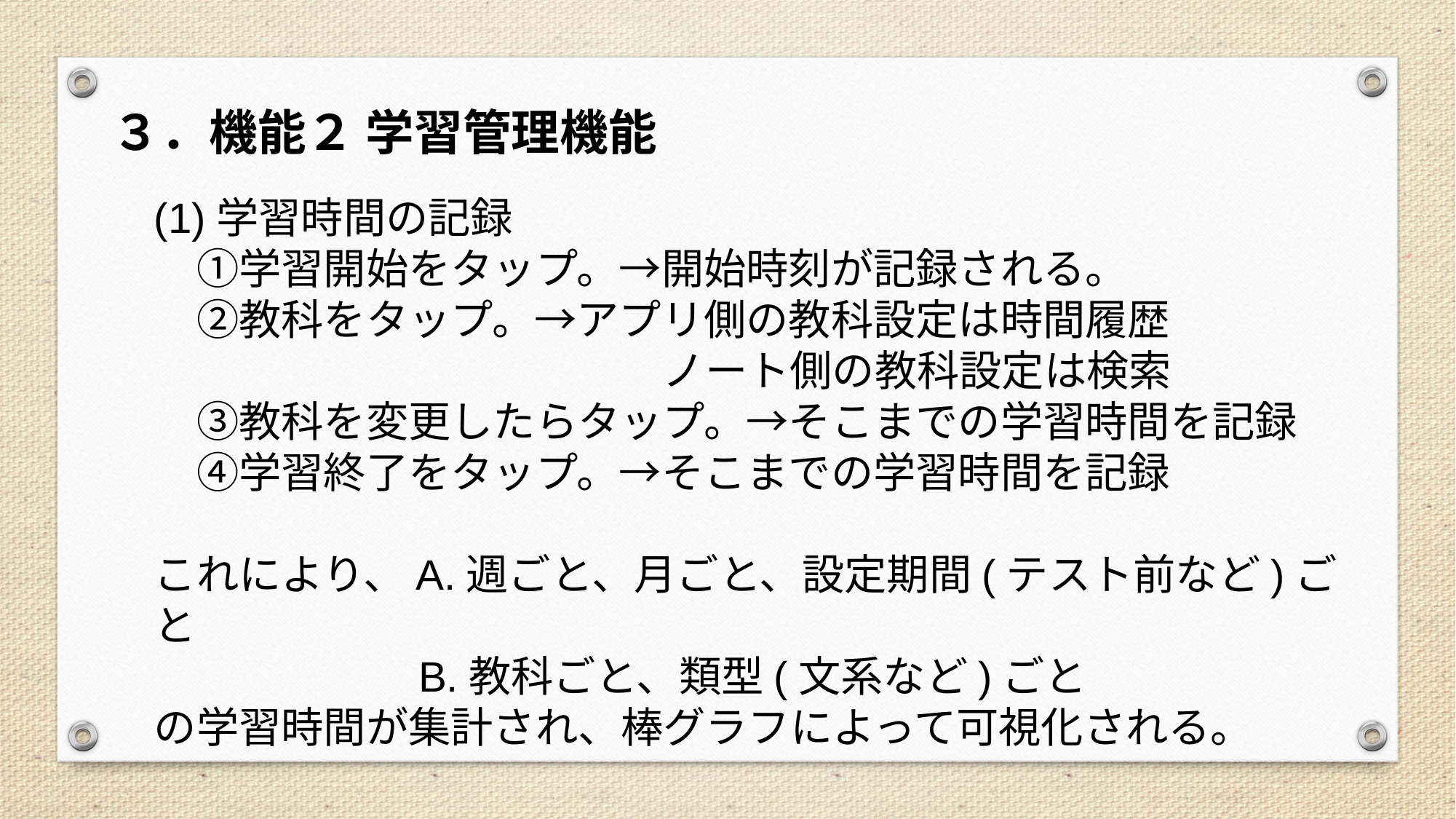

３．機能２ 学習管理機能
(1)学習時間の記録
　①学習開始をタップ。→開始時刻が記録される。
　②教科をタップ。→アプリ側の教科設定は時間履歴
　　　　　　　　　　　　ノート側の教科設定は検索
　③教科を変更したらタップ。→そこまでの学習時間を記録
　④学習終了をタップ。→そこまでの学習時間を記録

これにより、A.週ごと、月ごと、設定期間(テスト前など)ごと
　　　　　　B.教科ごと、類型(文系など)ごと
の学習時間が集計され、棒グラフによって可視化される。